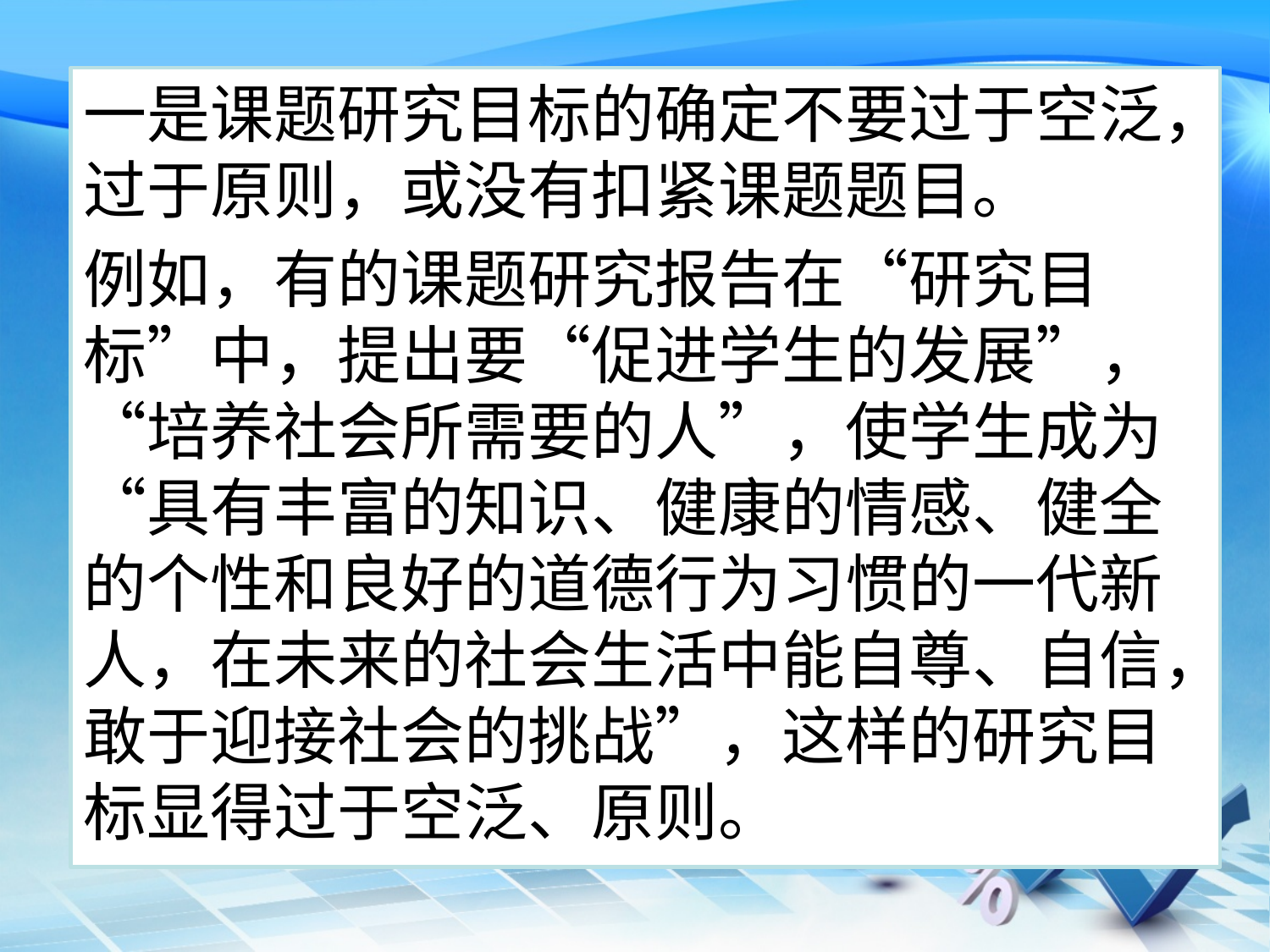

一是课题研究目标的确定不要过于空泛，过于原则，或没有扣紧课题题目。
例如，有的课题研究报告在“研究目标”中，提出要“促进学生的发展”，“培养社会所需要的人”，使学生成为“具有丰富的知识、健康的情感、健全的个性和良好的道德行为习惯的一代新人，在未来的社会生活中能自尊、自信，敢于迎接社会的挑战”，这样的研究目标显得过于空泛、原则。
28